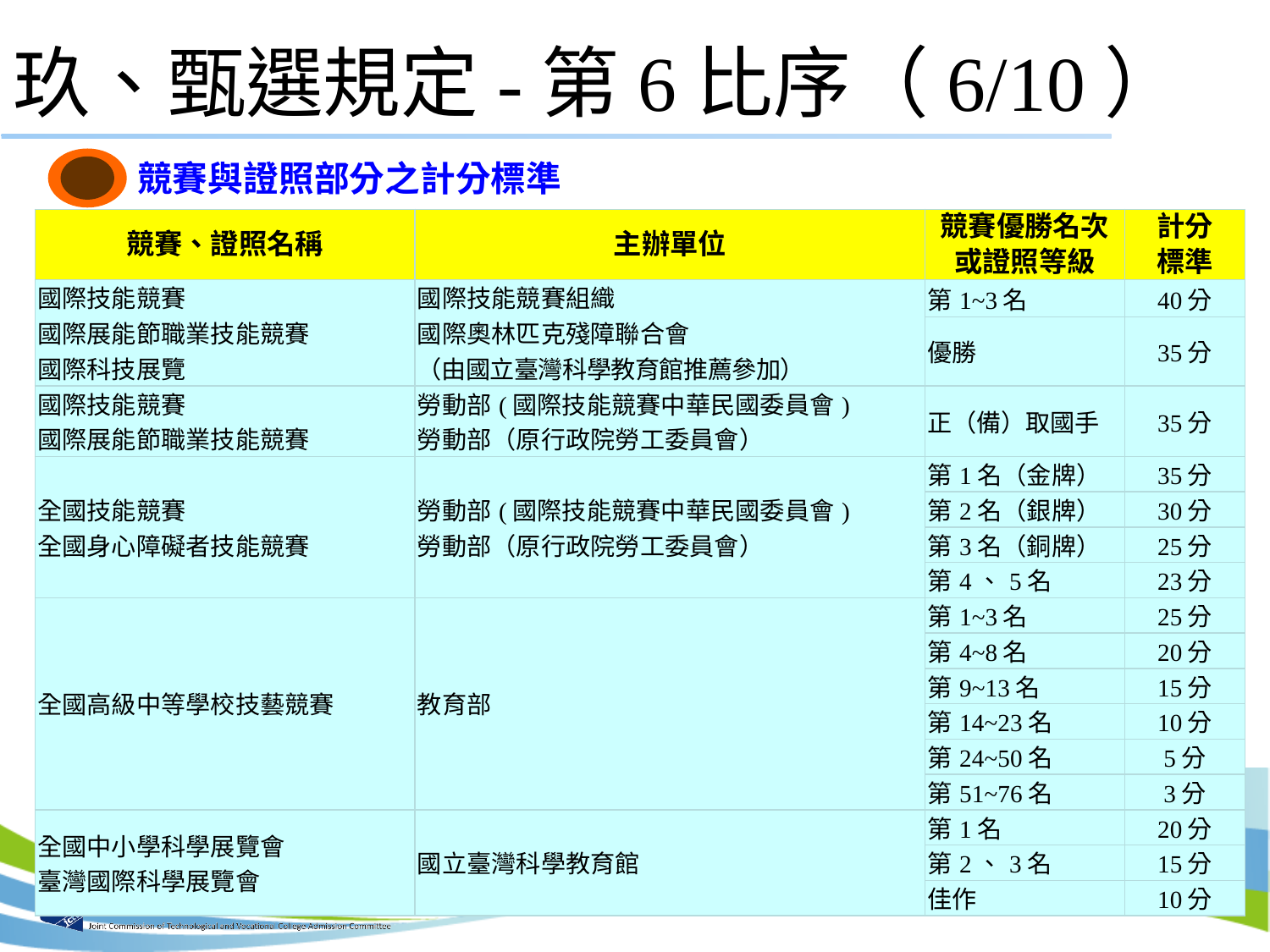

# 玖、甄選規定-第6比序（6/10）

競賽與證照部分之計分標準
| 競賽、證照名稱 | 主辦單位 | 競賽優勝名次 或證照等級 | 計分 標準 |
| --- | --- | --- | --- |
| 國際技能競賽 國際展能節職業技能競賽 國際科技展覽 | 國際技能競賽組織 國際奧林匹克殘障聯合會 （由國立臺灣科學教育館推薦參加） | 第1~3名 | 40分 |
|  |  | 優勝 | 35分 |
| 國際技能競賽 國際展能節職業技能競賽 | 勞動部(國際技能競賽中華民國委員會) 勞動部（原行政院勞工委員會） | 正（備）取國手 | 35分 |
| 全國技能競賽 全國身心障礙者技能競賽 | 勞動部(國際技能競賽中華民國委員會) 勞動部（原行政院勞工委員會） | 第1名（金牌） | 35分 |
|  |  | 第2名（銀牌） | 30分 |
|  |  | 第3名（銅牌） | 25分 |
|  |  | 第4、5名 | 23分 |
| 全國高級中等學校技藝競賽 | 教育部 | 第1~3名 | 25分 |
|  |  | 第4~8名 | 20分 |
|  |  | 第9~13名 | 15分 |
|  |  | 第14~23名 | 10分 |
|  |  | 第24~50名 | 5分 |
|  |  | 第51~76名 | 3分 |
| 全國中小學科學展覽會 臺灣國際科學展覽會 | 國立臺灣科學教育館 | 第1名 | 20分 |
|  |  | 第2、3名 | 15分 |
|  |  | 佳作 | 10分 |
21